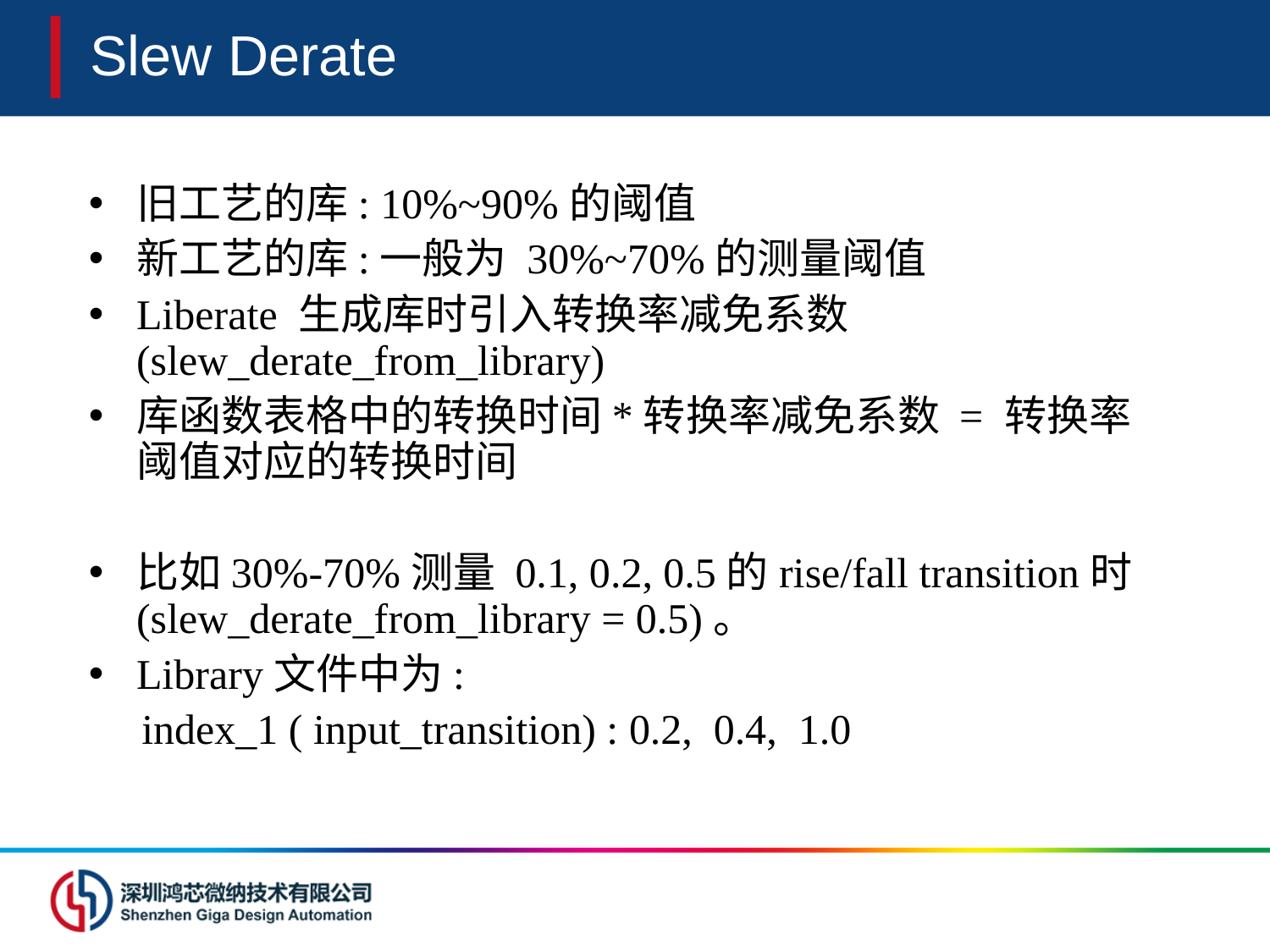

# Slew Derate
旧工艺的库: 10%~90%的阈值
新工艺的库:一般为 30%~70%的测量阈值
Liberate 生成库时引入转换率减免系数 (slew_derate_from_library)
库函数表格中的转换时间*转换率减免系数 = 转换率阈值对应的转换时间

比如30%-70%测量 0.1, 0.2, 0.5的rise/fall transition时(slew_derate_from_library = 0.5)。
Library文件中为:
     index_1 ( input_transition) : 0.2,  0.4,  1.0